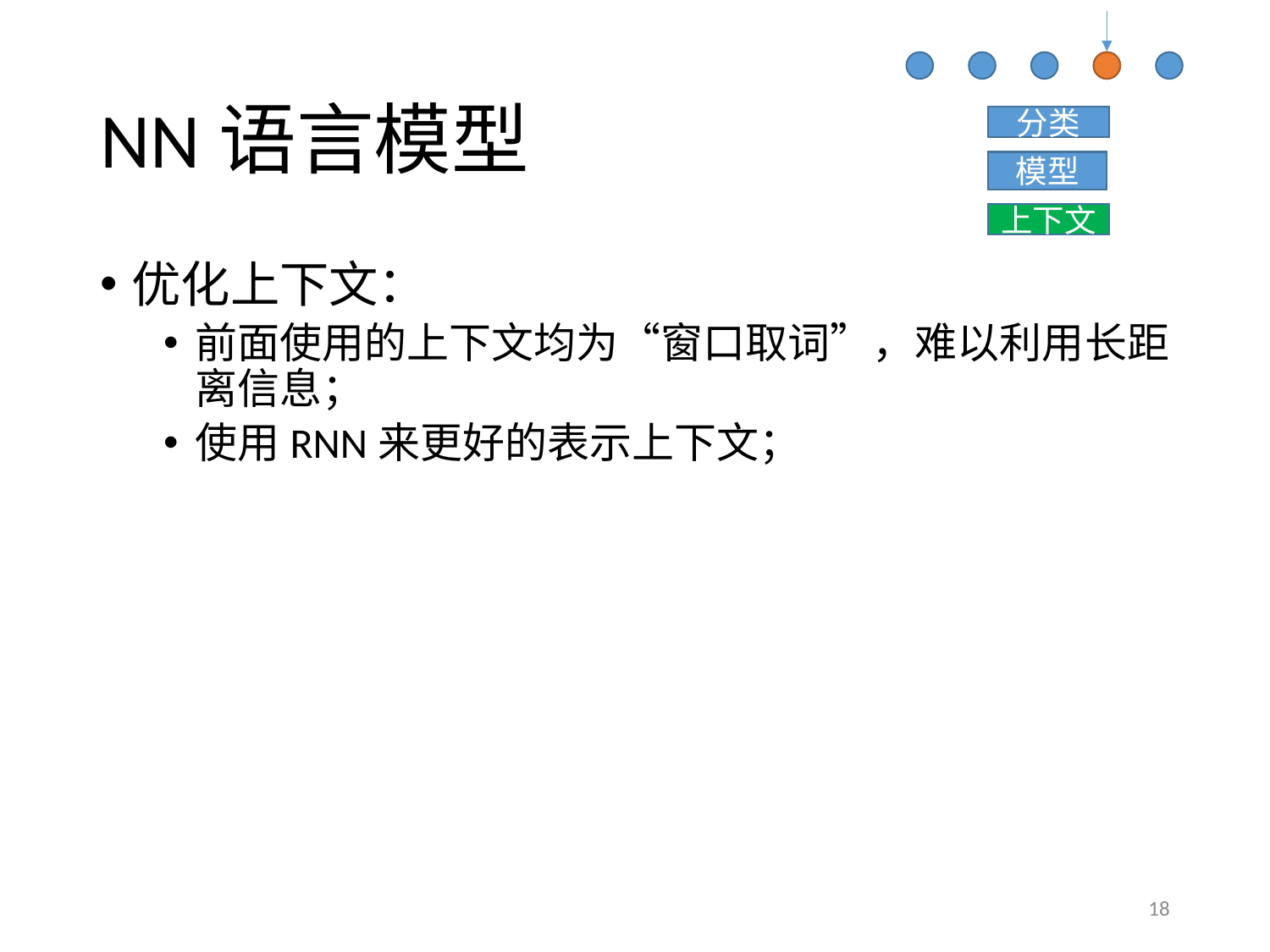

分类
模型
上下文
# NN语言模型
优化上下文：
前面使用的上下文均为“窗口取词”，难以利用长距离信息；
使用RNN来更好的表示上下文；
18